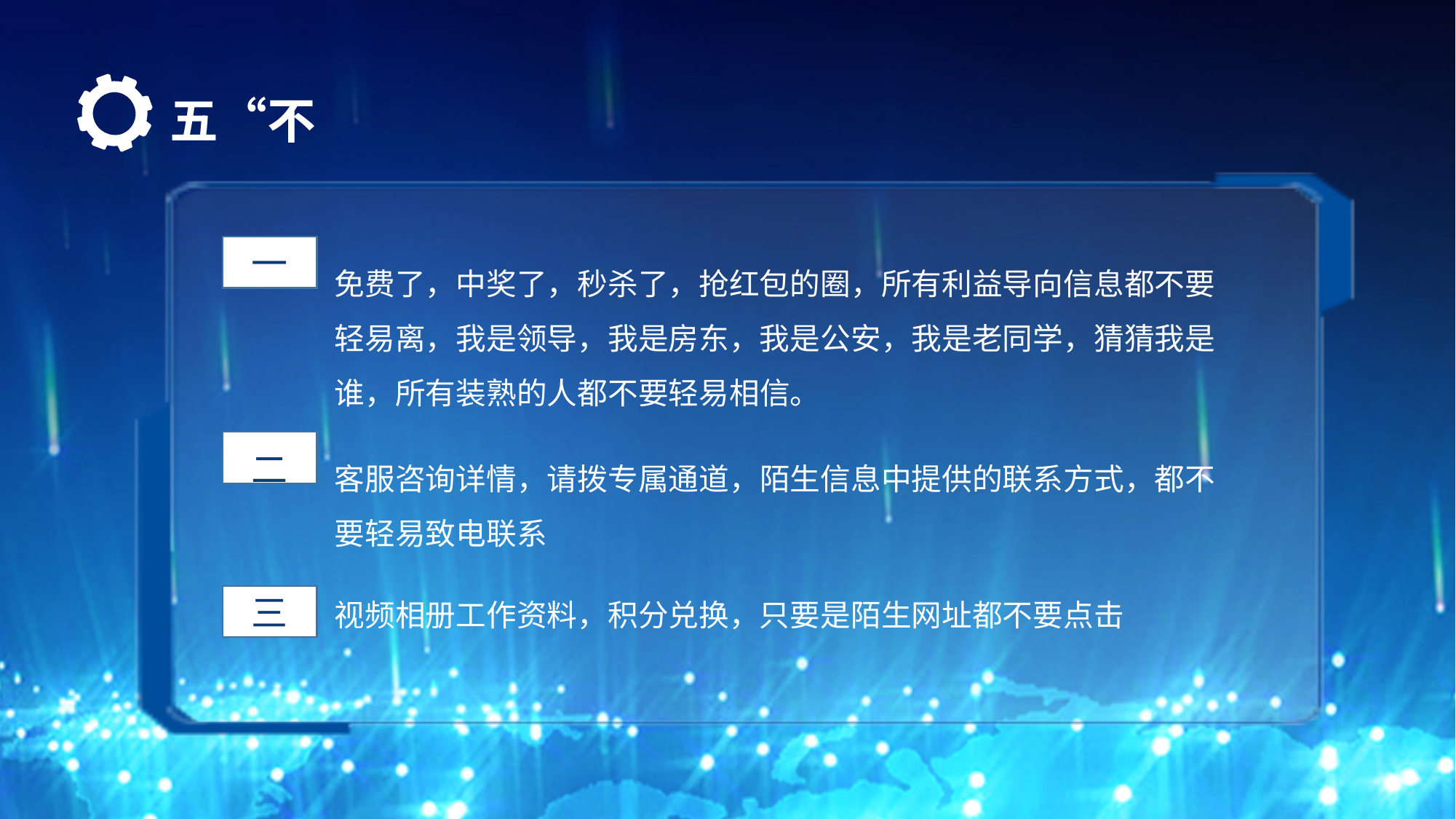

# 五“不
一
免费了，中奖了，秒杀了，抢红包的圈，所有利益导向信息都不要轻易离，我是领导，我是房东，我是公安，我是老同学，猜猜我是谁，所有装熟的人都不要轻易相信。
二
客服咨询详情，请拨专属通道，陌生信息中提供的联系方式，都不要轻易致电联系
三
视频相册工作资料，积分兑换，只要是陌生网址都不要点击